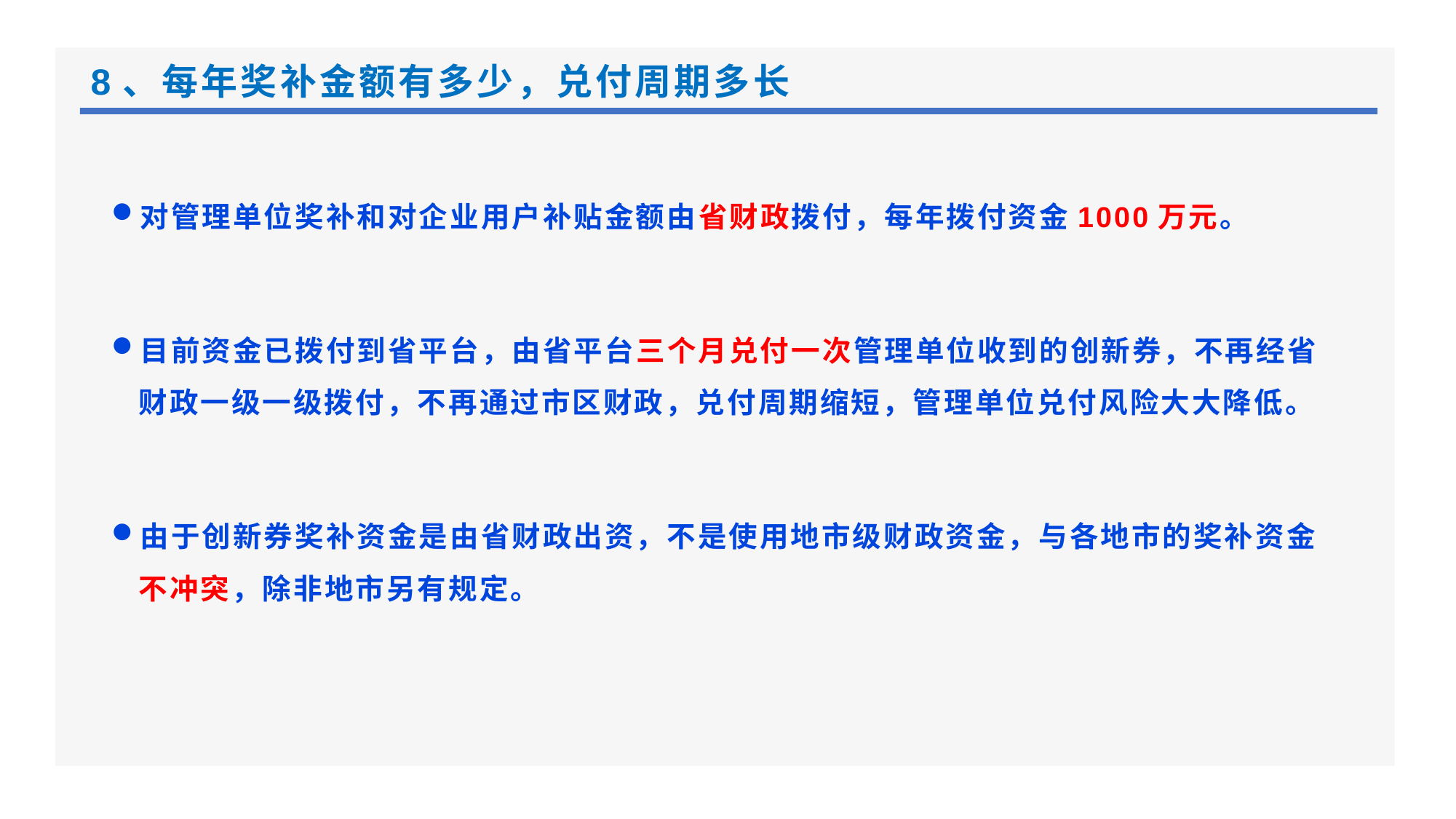

# 8、每年奖补金额有多少，兑付周期多长
对管理单位奖补和对企业用户补贴金额由省财政拨付，每年拨付资金1000万元。

目前资金已拨付到省平台，由省平台三个月兑付一次管理单位收到的创新券，不再经省财政一级一级拨付，不再通过市区财政，兑付周期缩短，管理单位兑付风险大大降低。

由于创新券奖补资金是由省财政出资，不是使用地市级财政资金，与各地市的奖补资金不冲突，除非地市另有规定。